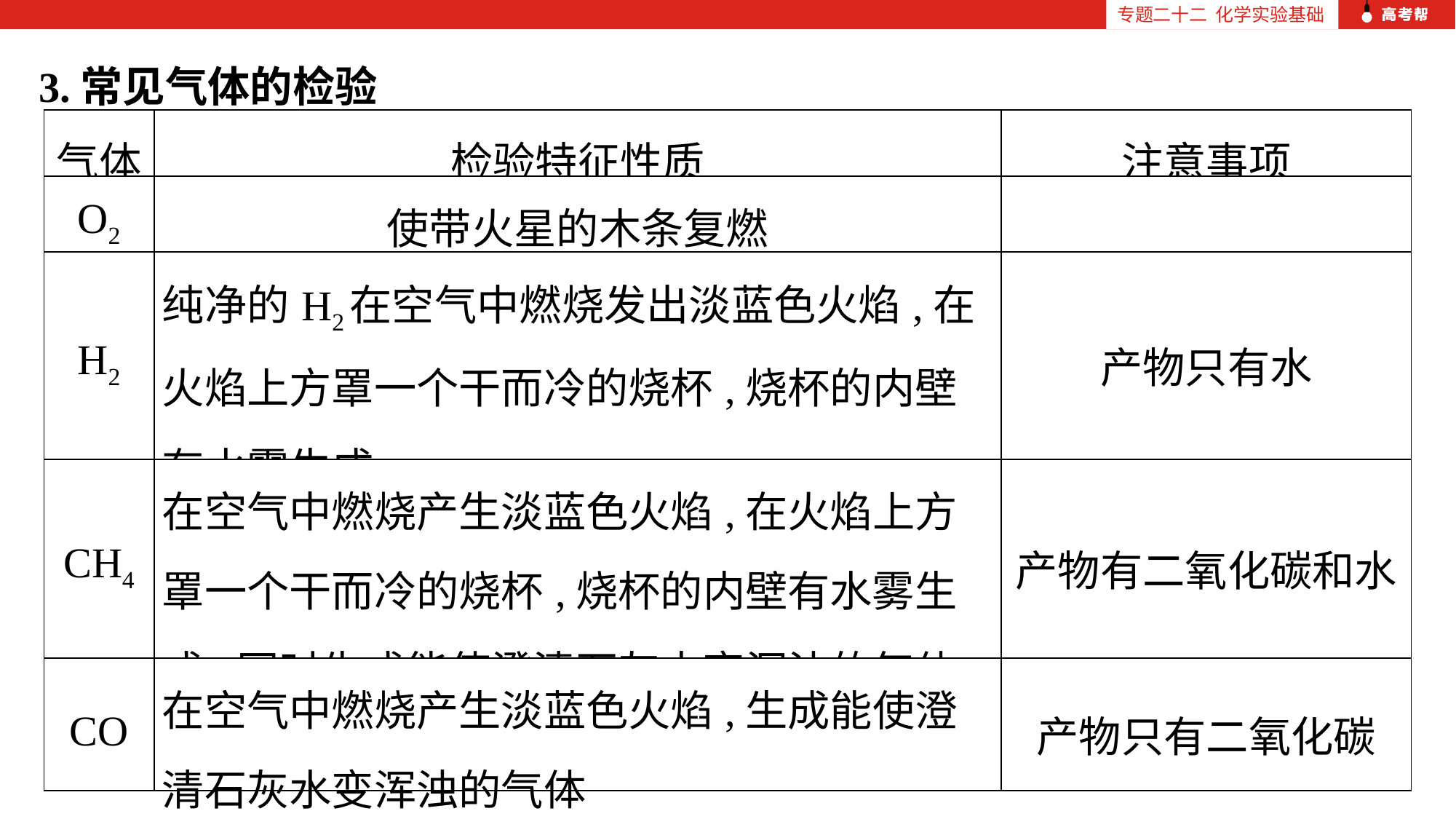

专题二十二  化学实验基础
3.常见气体的检验
| 气体 | 检验特征性质 | 注意事项 |
| --- | --- | --- |
| O2 | 使带火星的木条复燃 |  |
| H2 | 纯净的H2在空气中燃烧发出淡蓝色火焰,在火焰上方罩一个干而冷的烧杯,烧杯的内壁有水雾生成 | 产物只有水 |
| CH4 | 在空气中燃烧产生淡蓝色火焰,在火焰上方罩一个干而冷的烧杯,烧杯的内壁有水雾生成,同时生成能使澄清石灰水变浑浊的气体 | 产物有二氧化碳和水 |
| CO | 在空气中燃烧产生淡蓝色火焰,生成能使澄清石灰水变浑浊的气体 | 产物只有二氧化碳 |